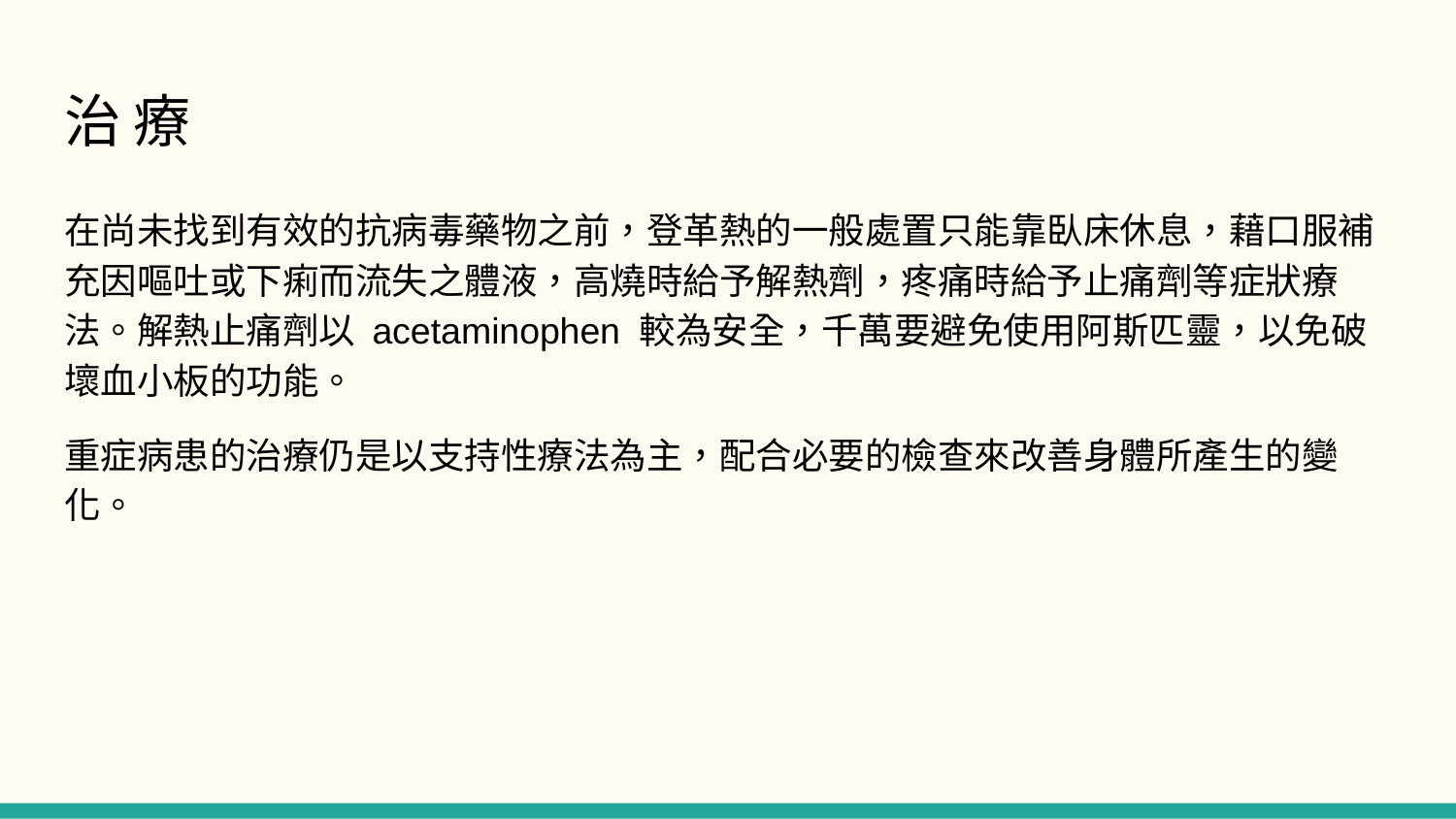

# 治 療
在尚未找到有效的抗病毒藥物之前，登革熱的一般處置只能靠臥床休息，藉口服補充因嘔吐或下痢而流失之體液，高燒時給予解熱劑，疼痛時給予止痛劑等症狀療法。解熱止痛劑以 acetaminophen 較為安全，千萬要避免使用阿斯匹靈，以免破壞血小板的功能。
重症病患的治療仍是以支持性療法為主，配合必要的檢查來改善身體所產生的變化。